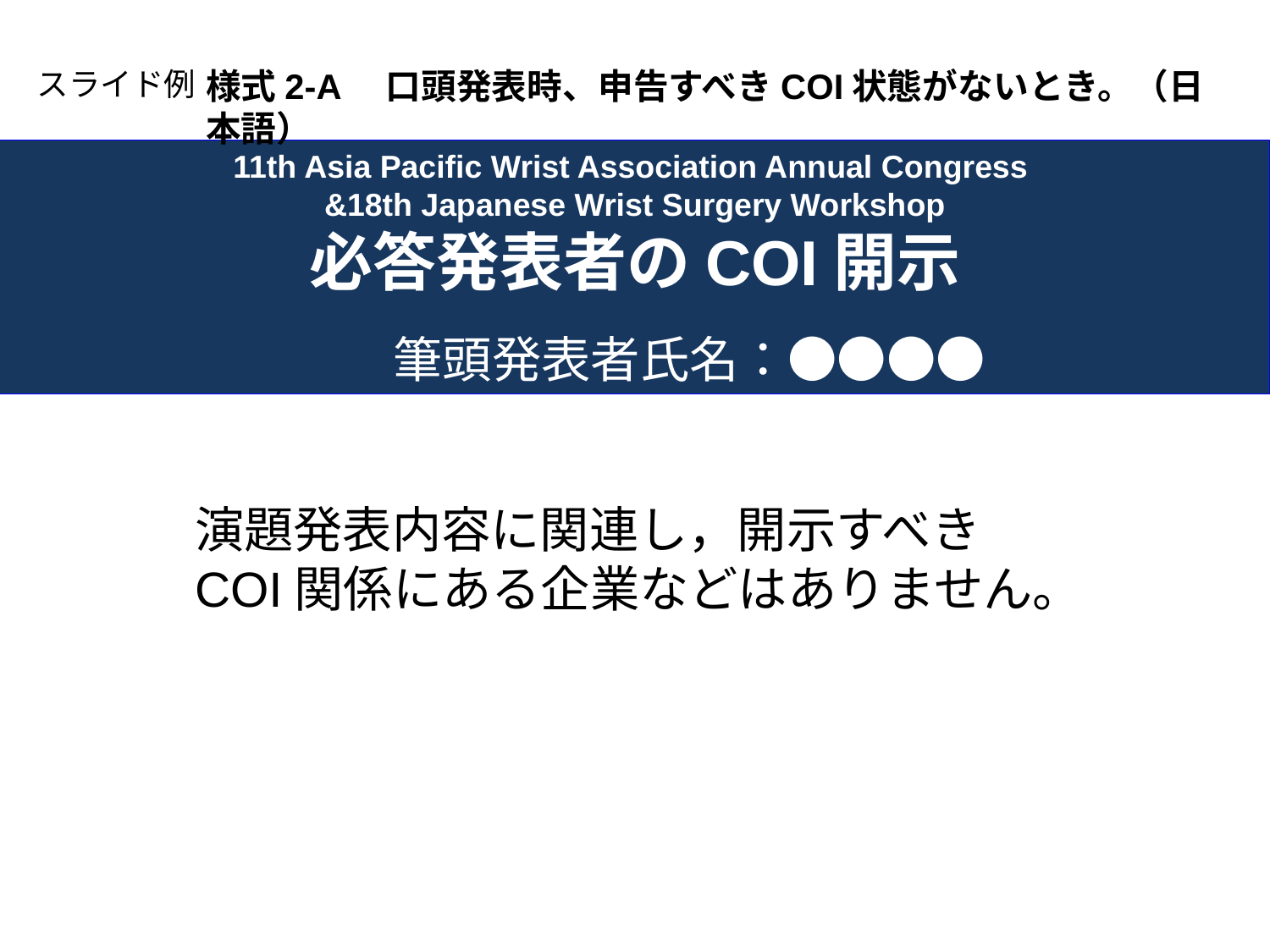

スライド例
様式2-A　口頭発表時、申告すべきCOI状態がないとき。（日本語）
11th Asia Pacific Wrist Association Annual Congress
&18th Japanese Wrist Surgery Workshop
必答発表者のCOI開示

			筆頭発表者氏名：●●●●
演題発表内容に関連し，開示すべきCOI関係にある企業などはありません。